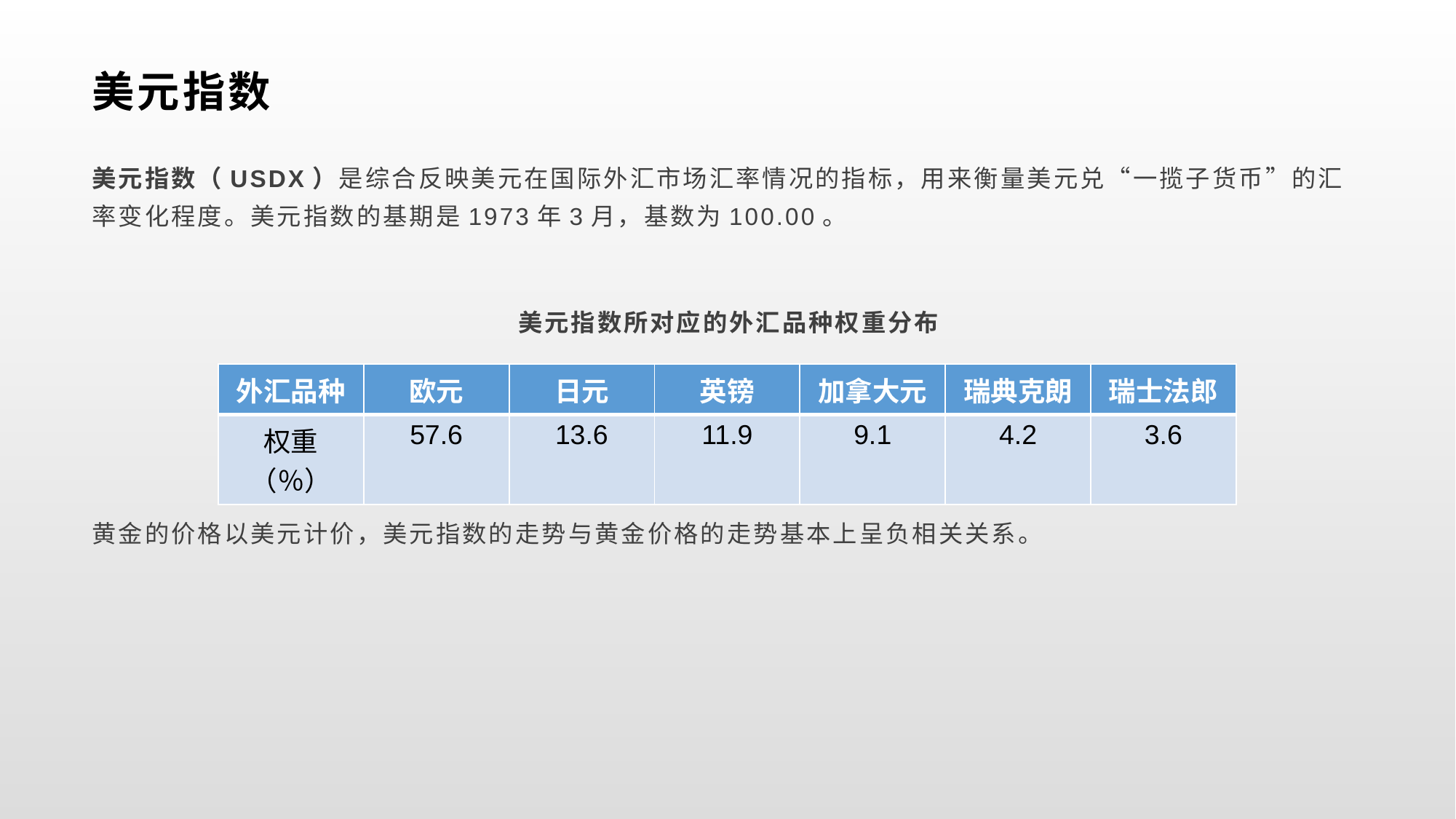

# 美元指数
美元指数（USDX）是综合反映美元在国际外汇市场汇率情况的指标，用来衡量美元兑“一揽子货币”的汇率变化程度。美元指数的基期是1973年3月，基数为100.00。

美元指数所对应的外汇品种权重分布

黄金的价格以美元计价，美元指数的走势与黄金价格的走势基本上呈负相关关系。
| 外汇品种 | 欧元 | 日元 | 英镑 | 加拿大元 | 瑞典克朗 | 瑞士法郎 |
| --- | --- | --- | --- | --- | --- | --- |
| 权重（％） | 57.6 | 13.6 | 11.9 | 9.1 | 4.2 | 3.6 |